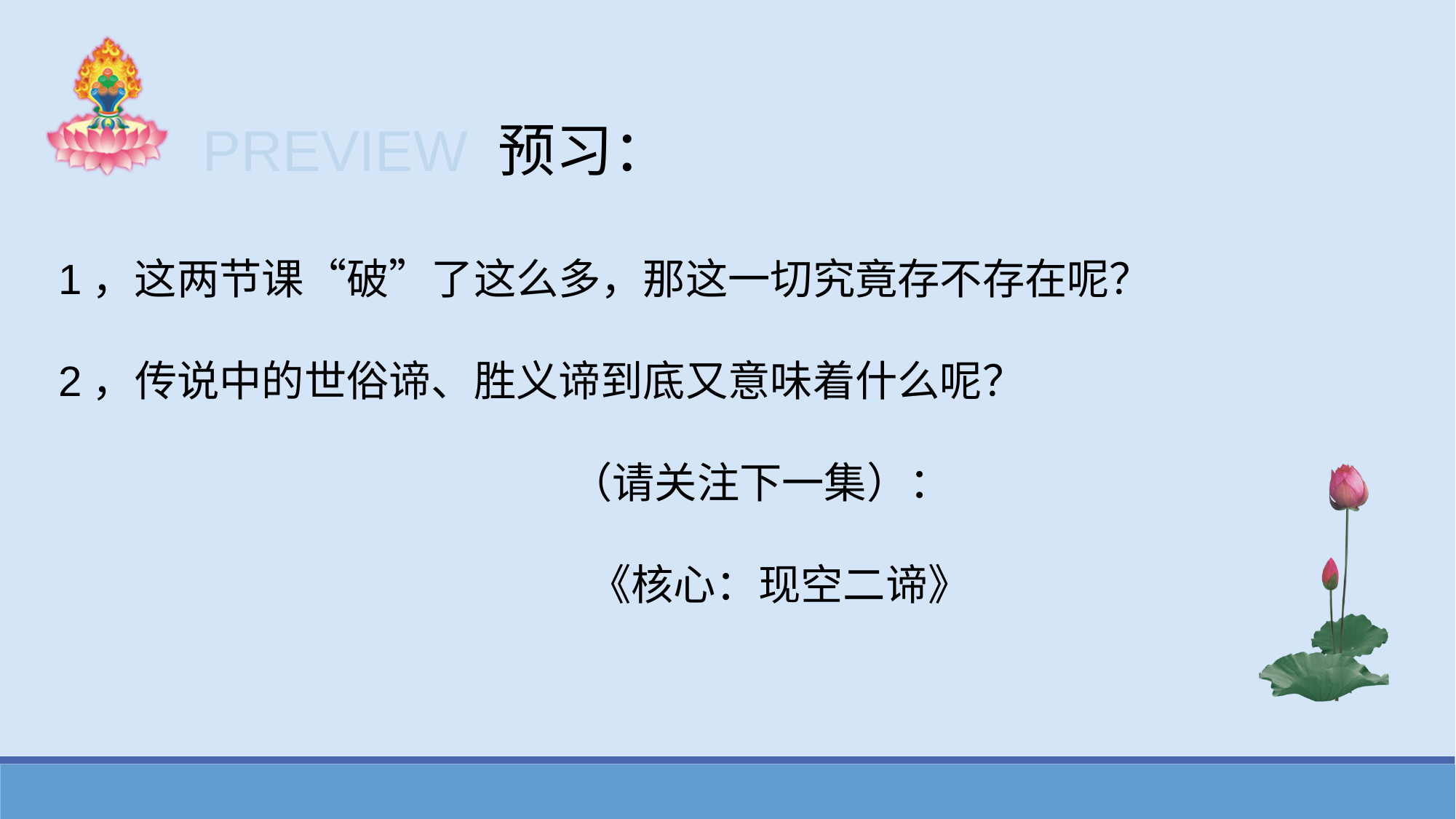

PREVIEW 预习：

1，这两节课“破”了这么多，那这一切究竟存不存在呢？

2，传说中的世俗谛、胜义谛到底又意味着什么呢？

                                                     （请关注下一集）：

                                                       《核心：现空二谛》